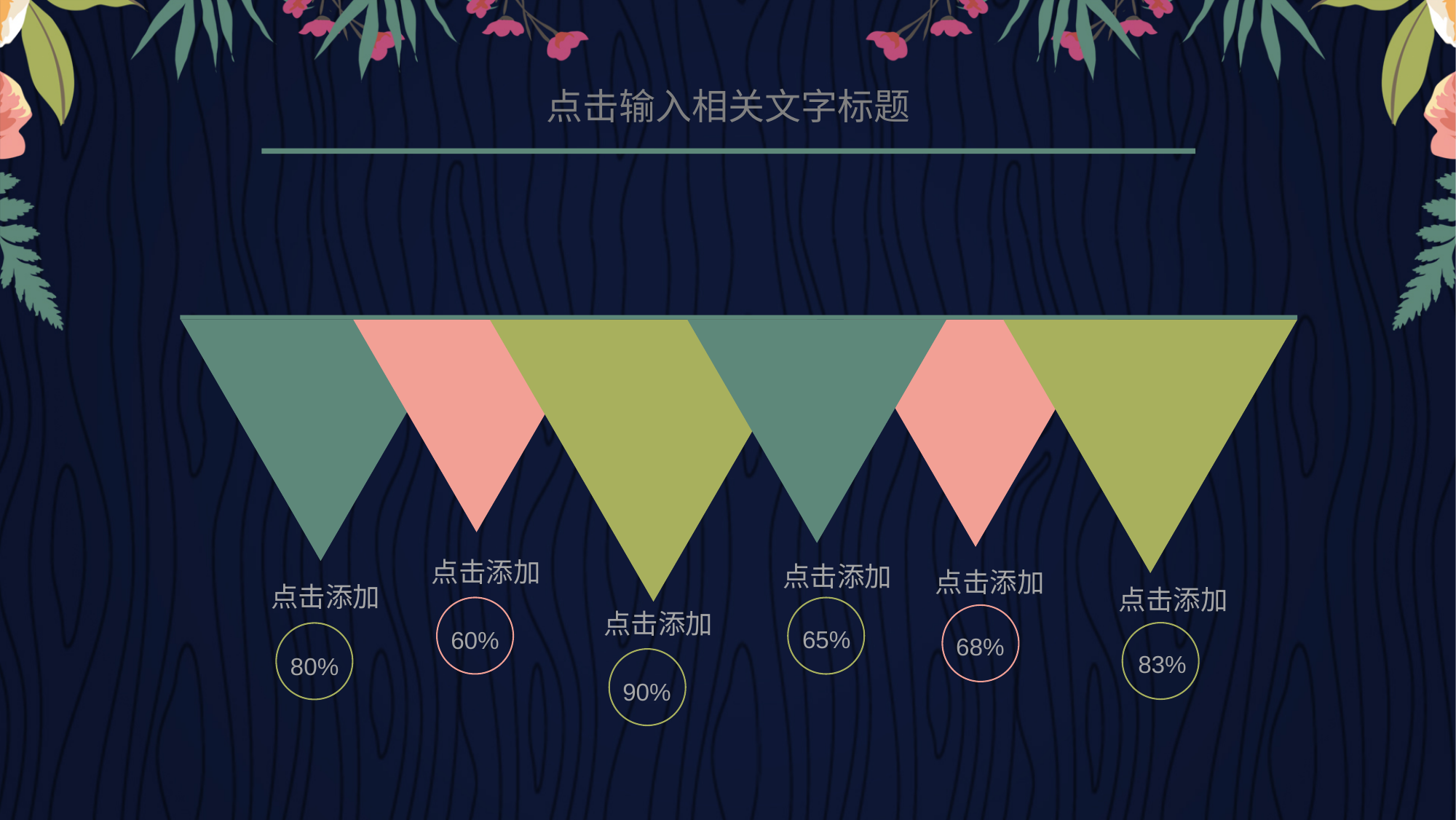

点击输入相关文字标题

点击添加
点击添加
点击添加
点击添加
点击添加

点击添加

65%
60%

68%
83%
80%

90%